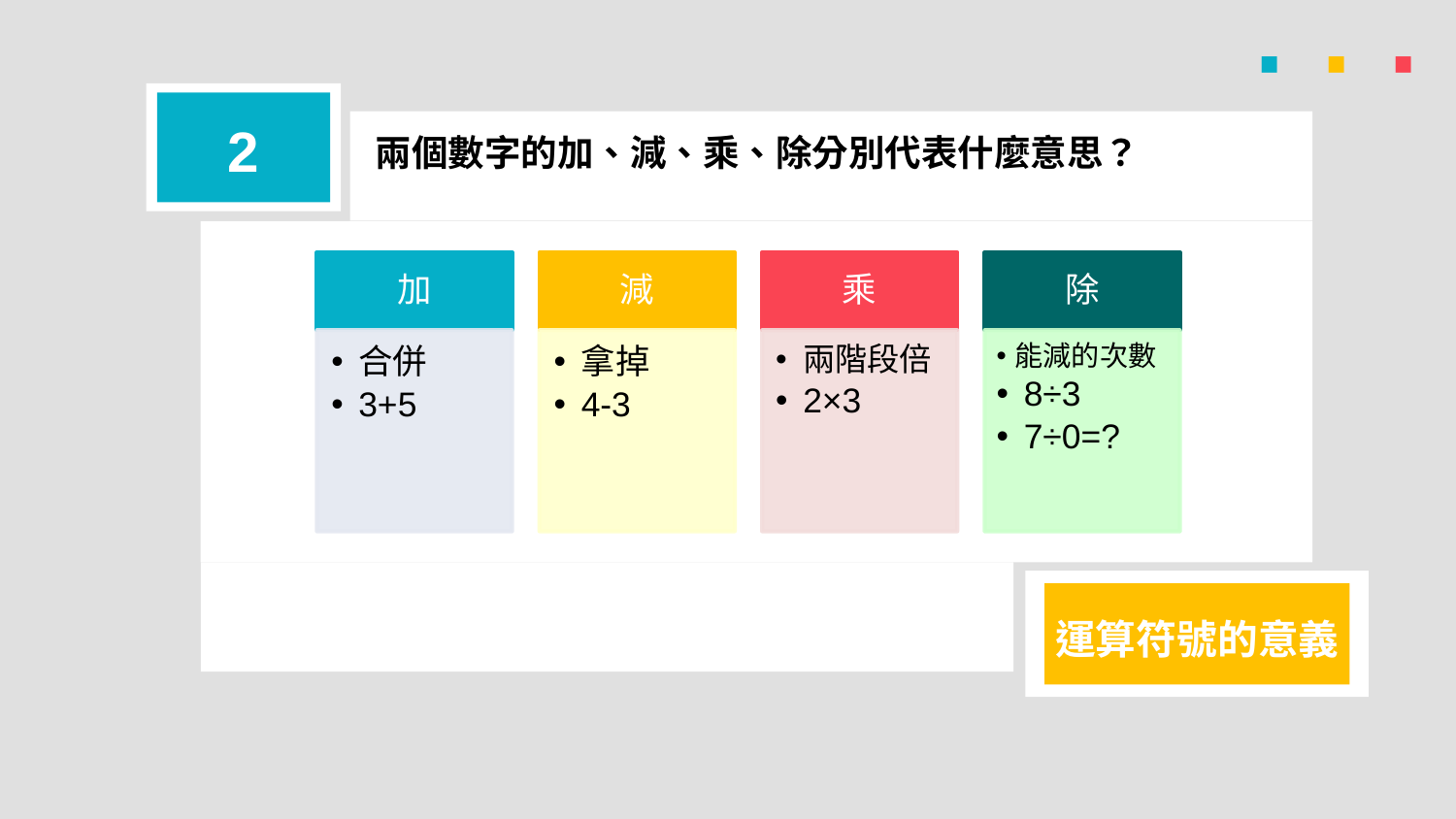

· · ·

2

兩個數字的加、減、乘、除分別代表什麼意思？
加
合併
3+5
減
拿掉
4-3
乘
兩階段倍
2×3
除
能減的次數
8÷3
7÷0=?

運算符號的意義